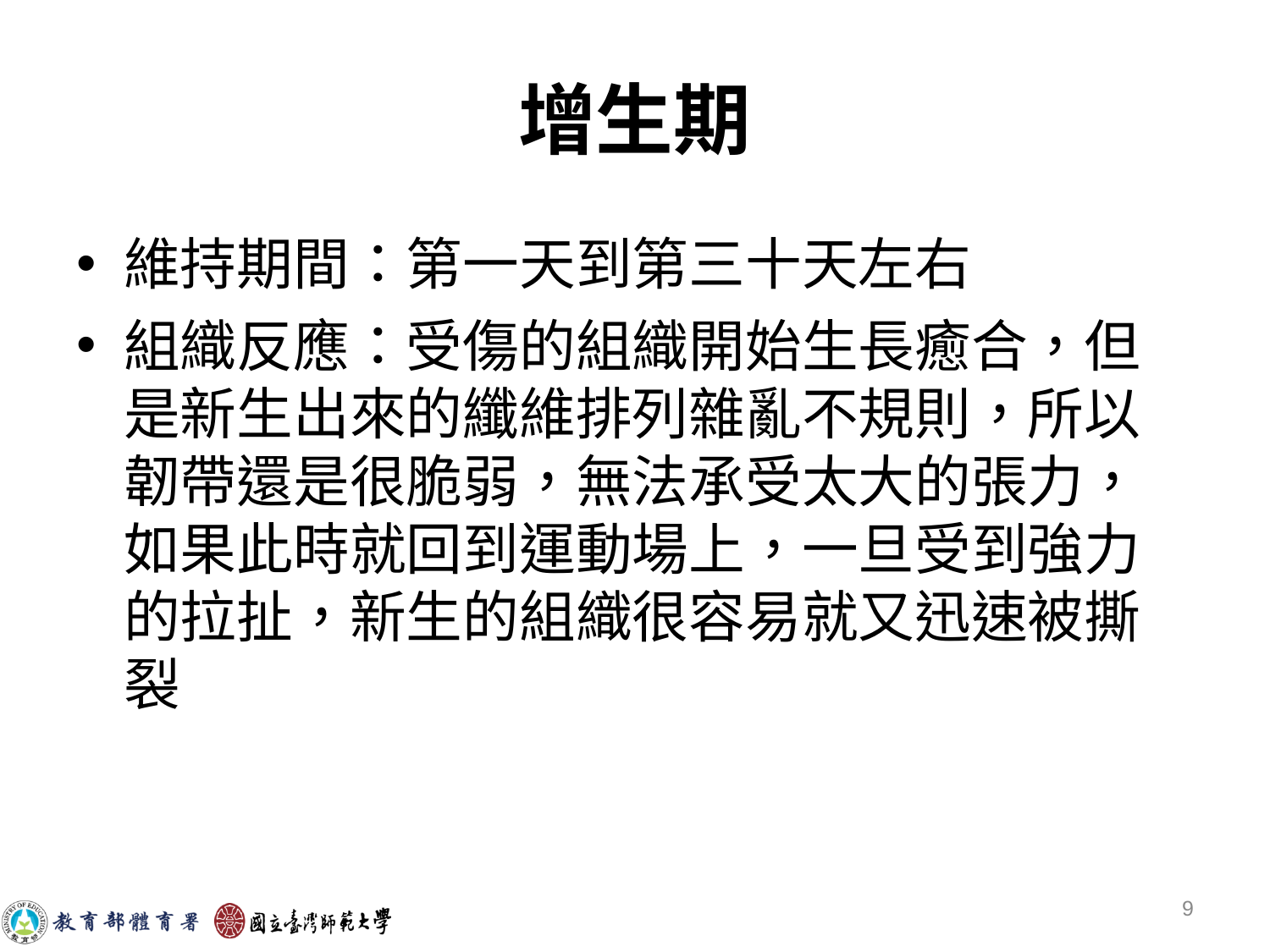

# 增生期
維持期間：第一天到第三十天左右
組織反應：受傷的組織開始生長癒合，但是新生出來的纖維排列雜亂不規則，所以韌帶還是很脆弱，無法承受太大的張力，如果此時就回到運動場上，一旦受到強力的拉扯，新生的組織很容易就又迅速被撕裂
9